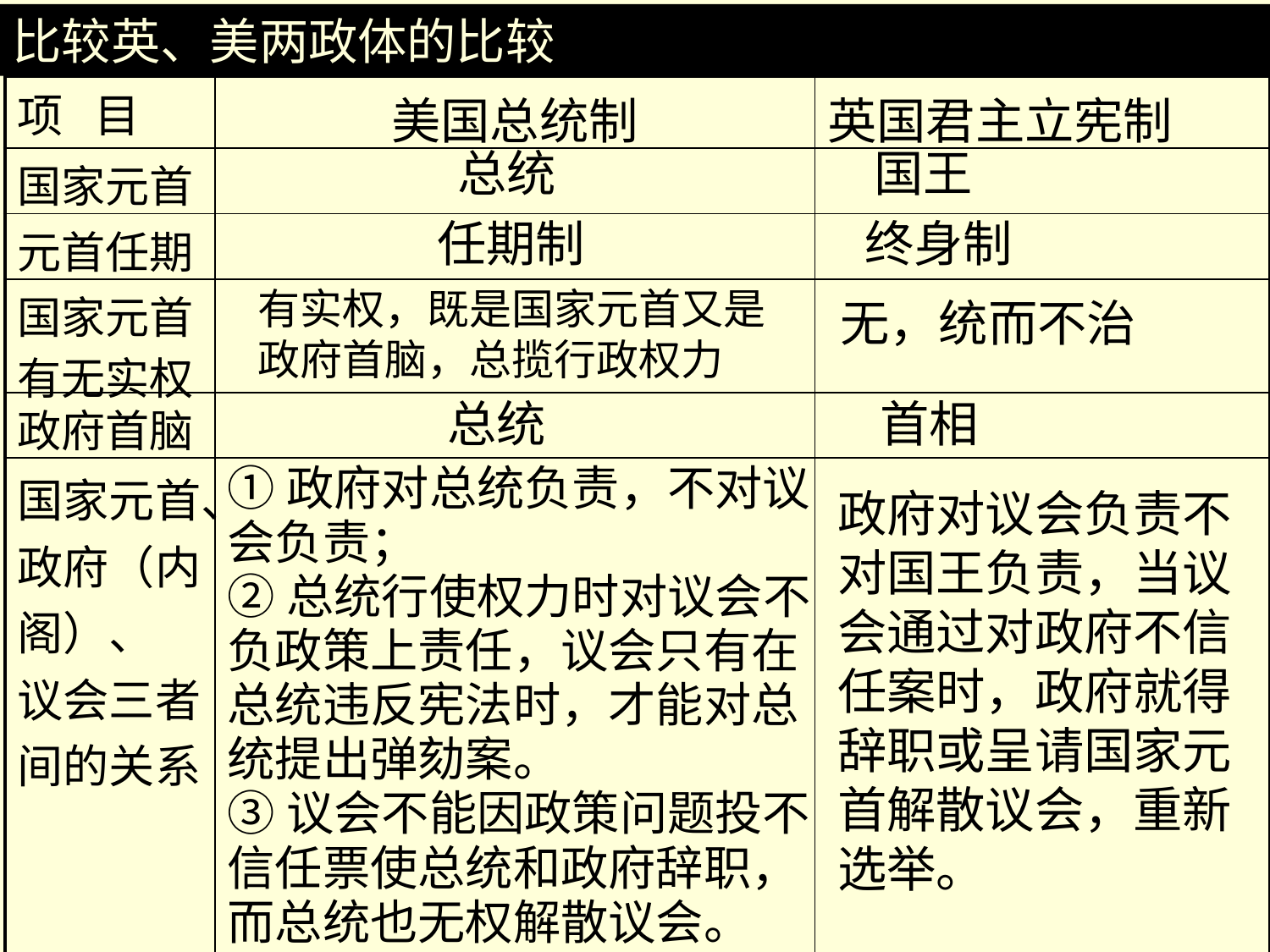

比较英、美两政体的比较
| 项 目 | 美国总统制 | 英国君主立宪制 |
| --- | --- | --- |
| 国家元首 |  |  |
| 元首任期 |  |  |
| 国家元首有无实权 |  |  |
| 政府首脑 |  |  |
| 国家元首、 政府（内阁）、 议会三者间的关系 |  |  |
总统
国王
任期制
终身制
有实权，既是国家元首又是政府首脑，总揽行政权力
 无，统而不治
总统
首相
①政府对总统负责，不对议会负责；
②总统行使权力时对议会不负政策上责任，议会只有在总统违反宪法时，才能对总统提出弹劾案。
③议会不能因政策问题投不信任票使总统和政府辞职，而总统也无权解散议会。
政府对议会负责不对国王负责，当议会通过对政府不信任案时，政府就得辞职或呈请国家元首解散议会，重新选举。